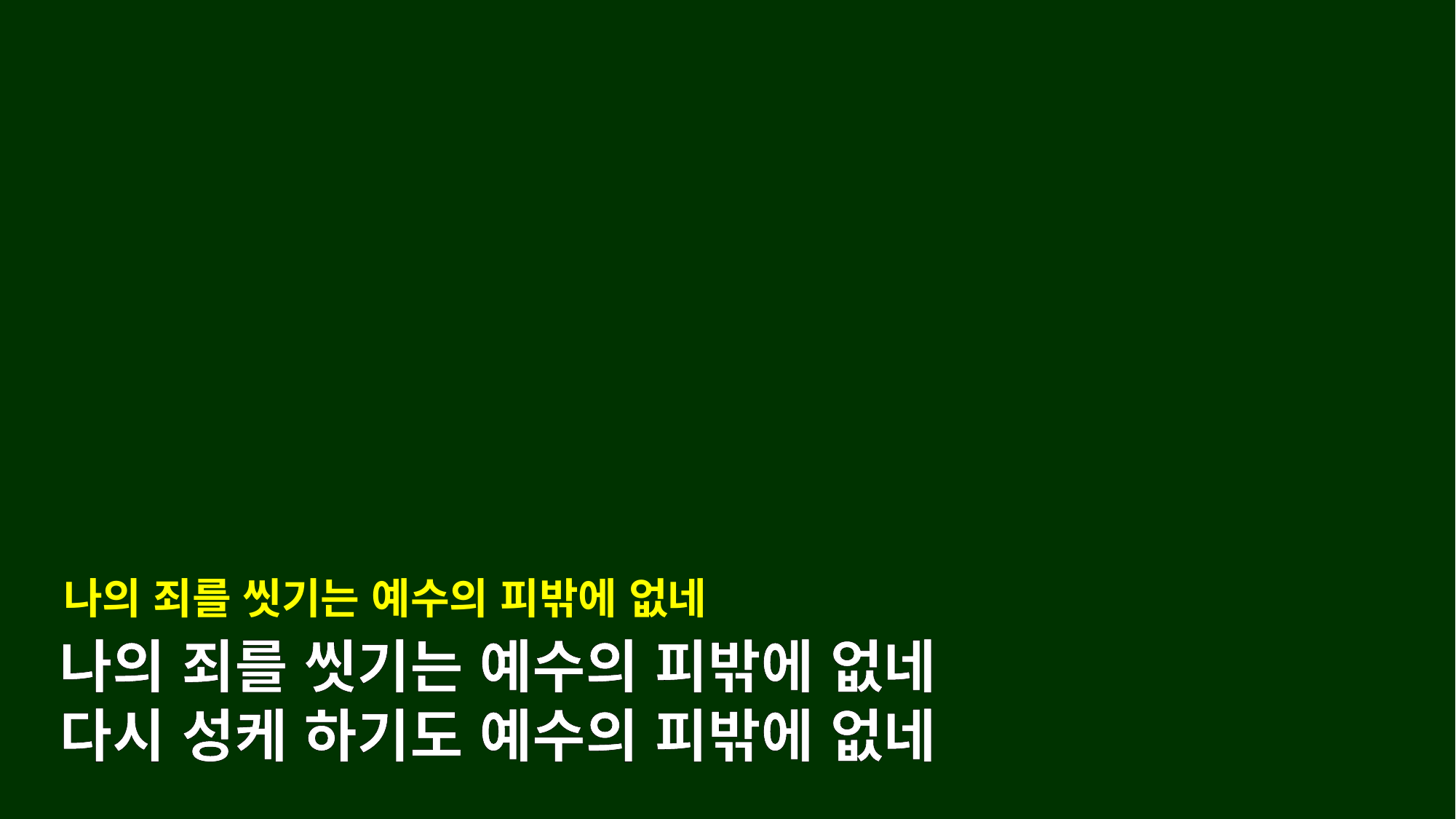

나의 죄를 씻기는 예수의 피밖에 없네
나의 죄를 씻기는 예수의 피밖에 없네
다시 성케 하기도 예수의 피밖에 없네